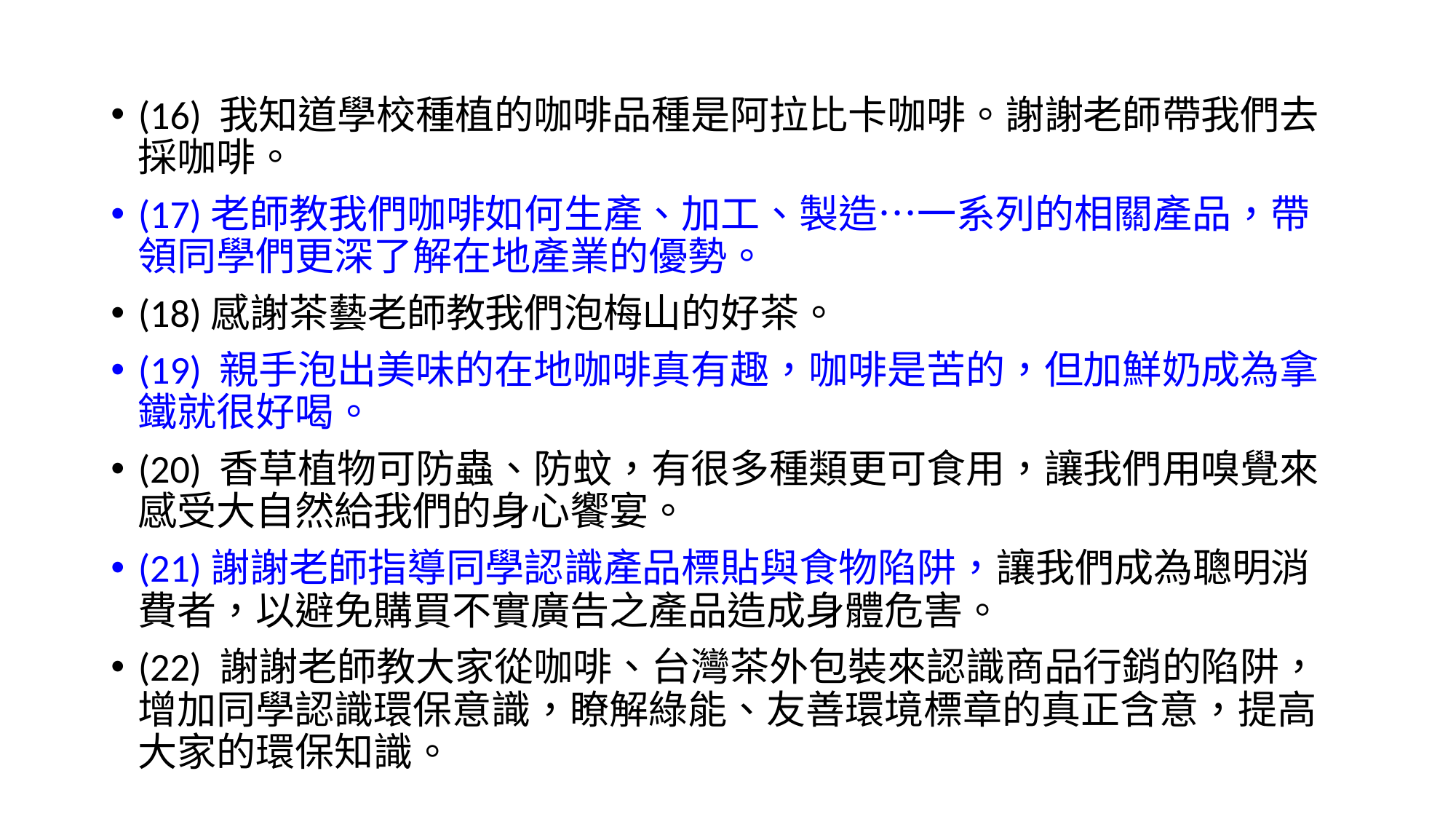

(16) 我知道學校種植的咖啡品種是阿拉比卡咖啡。謝謝老師帶我們去採咖啡。
(17)老師教我們咖啡如何生產、加工、製造…一系列的相關產品，帶領同學們更深了解在地產業的優勢。
(18)感謝茶藝老師教我們泡梅山的好茶。
(19) 親手泡出美味的在地咖啡真有趣，咖啡是苦的，但加鮮奶成為拿鐵就很好喝。
(20) 香草植物可防蟲、防蚊，有很多種類更可食用，讓我們用嗅覺來感受大自然給我們的身心饗宴。
(21)謝謝老師指導同學認識產品標貼與食物陷阱，讓我們成為聰明消費者，以避免購買不實廣告之產品造成身體危害。
(22) 謝謝老師教大家從咖啡、台灣茶外包裝來認識商品行銷的陷阱，增加同學認識環保意識，瞭解綠能、友善環境標章的真正含意，提高大家的環保知識。